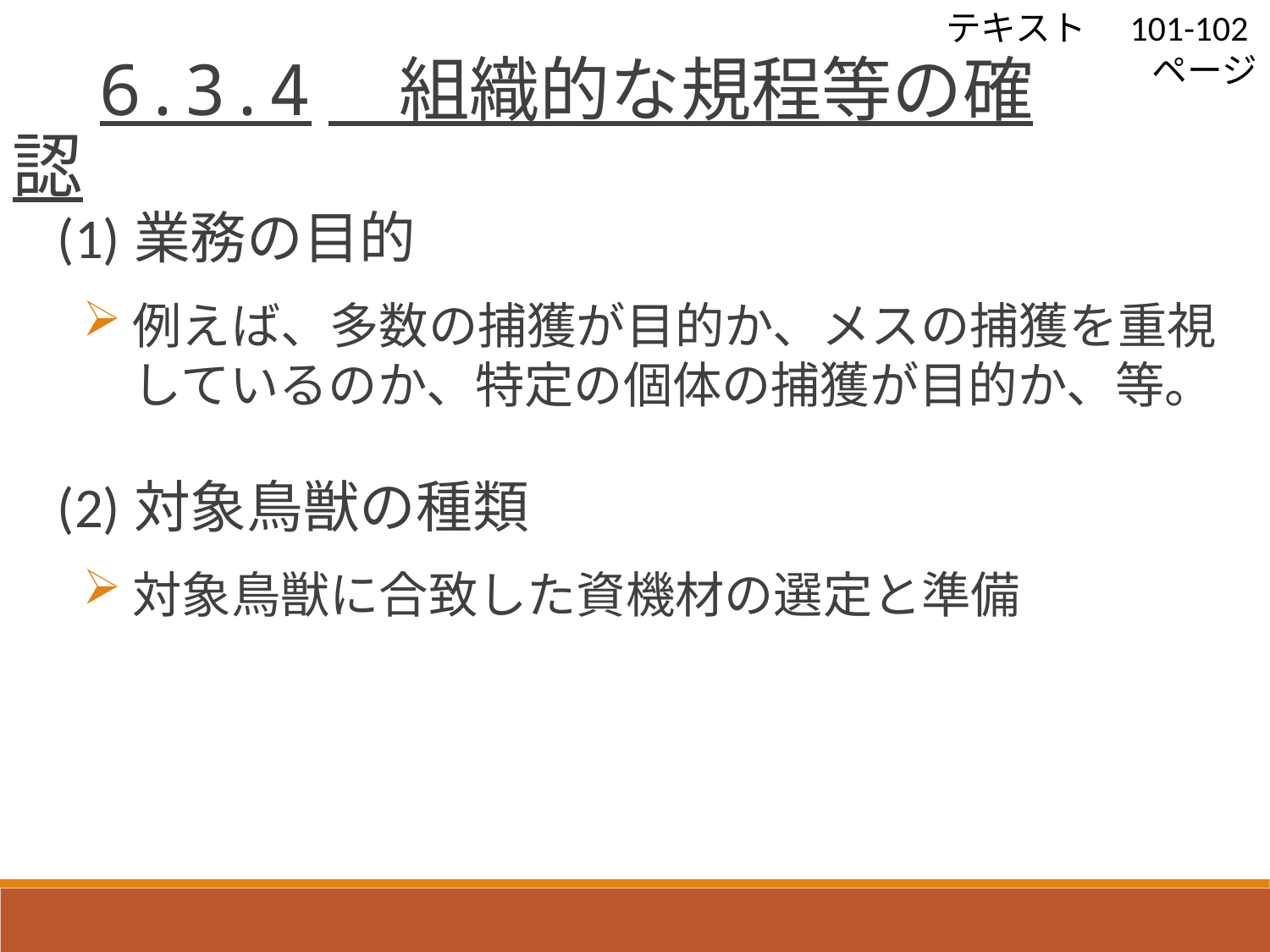

テキスト　101-102ページ

　6.3.4　組織的な規程等の確認
(1)業務の目的
例えば、多数の捕獲が目的か、メスの捕獲を重視しているのか、特定の個体の捕獲が目的か、等。

(2)対象鳥獣の種類
対象鳥獣に合致した資機材の選定と準備